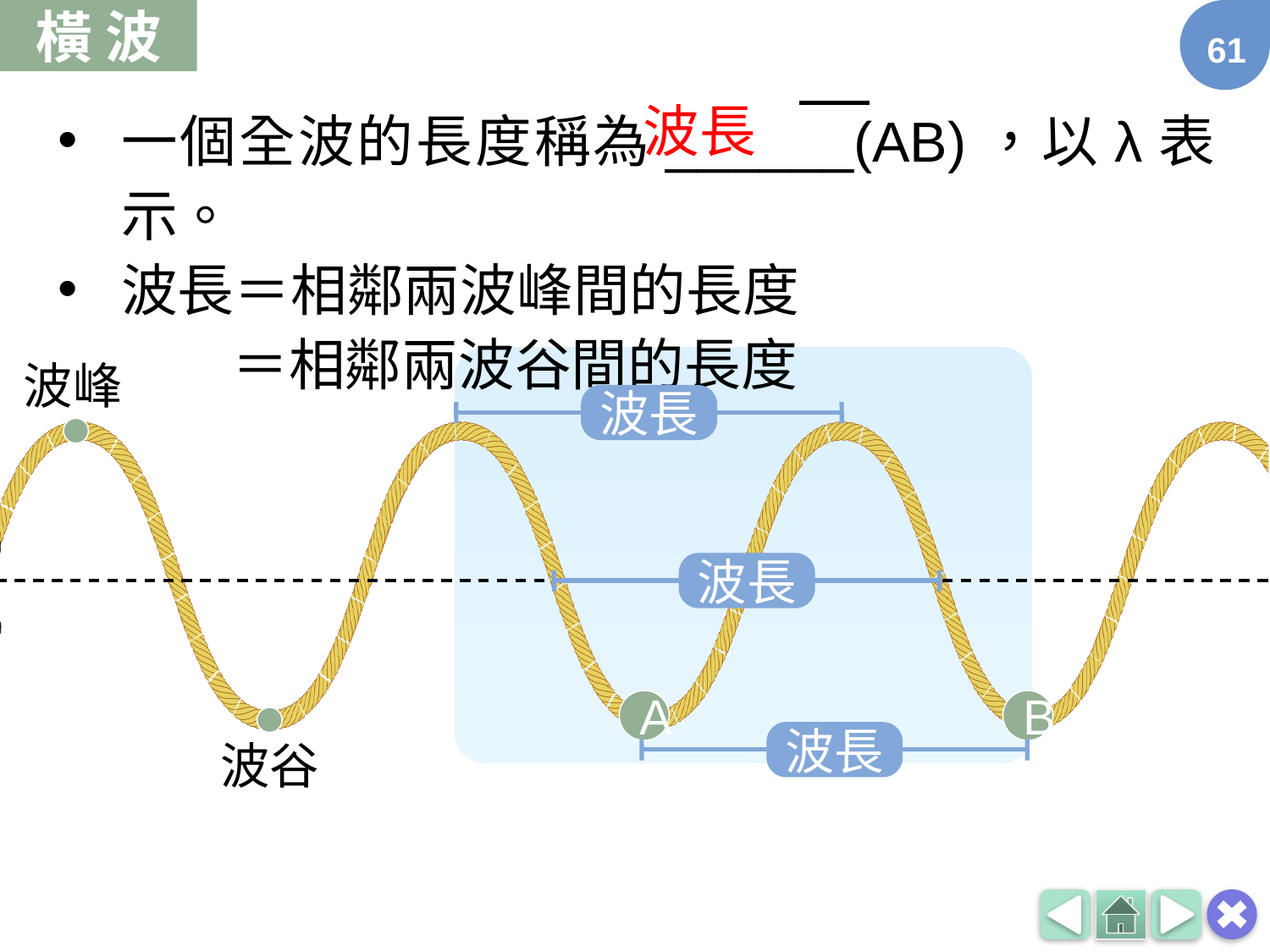

橫 波
61
波長
一個全波的長度稱為______(AB)，以λ表示。
波長＝相鄰兩波峰間的長度
＝相鄰兩波谷間的長度

波峰
波長

波長
A
B

波長
波谷